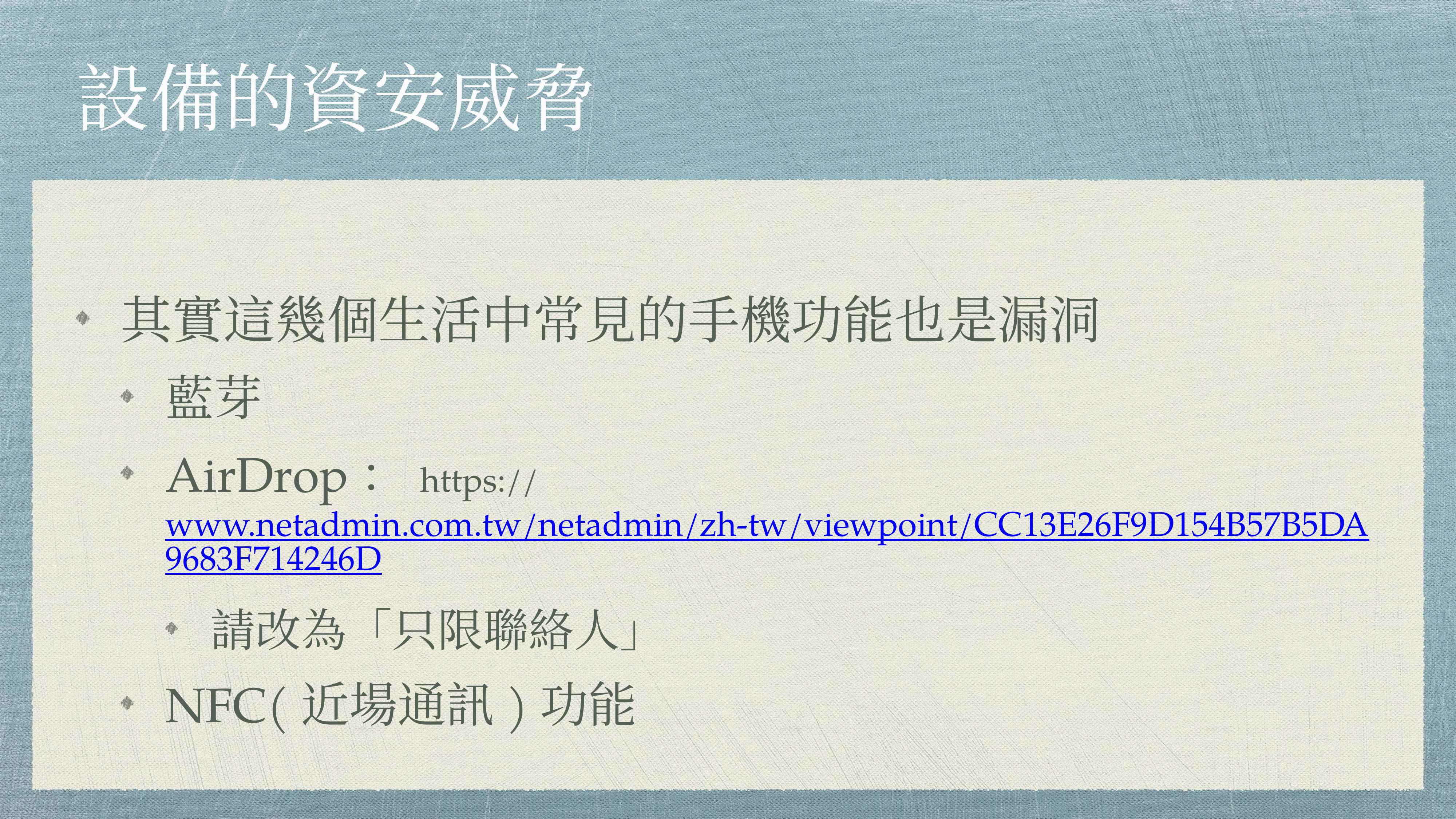

# 設備的資安威脅
其實這幾個生活中常見的手機功能也是漏洞
藍芽
AirDrop：https://www.netadmin.com.tw/netadmin/zh-tw/viewpoint/CC13E26F9D154B57B5DA9683F714246D
請改為「只限聯絡人」
NFC(近場通訊)功能